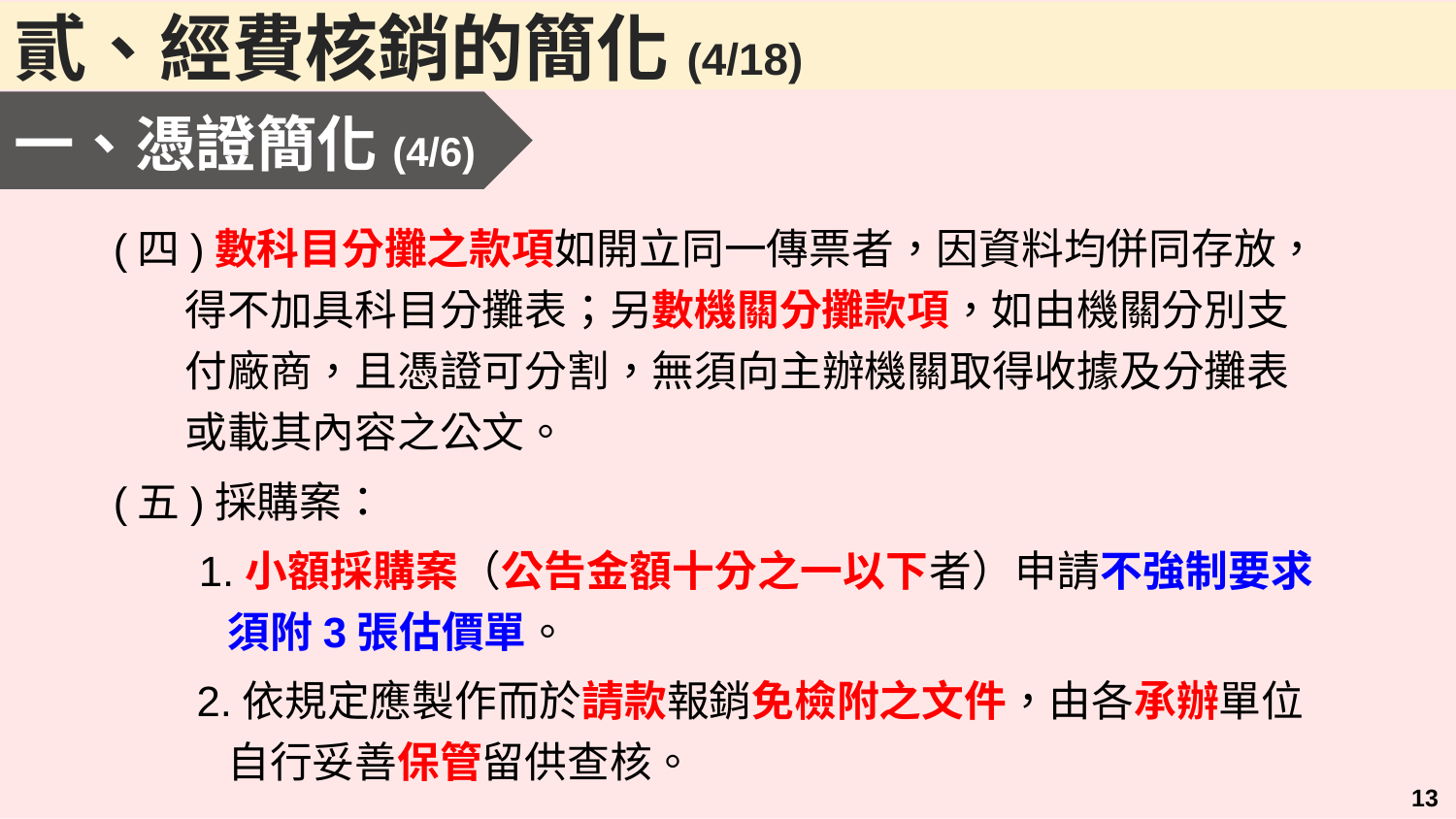

貳、經費核銷的簡化(4/18)

一、憑證簡化(4/6)
(四)數科目分攤之款項如開立同一傳票者，因資料均併同存放，
得不加具科目分攤表；另數機關分攤款項，如由機關分別支
付廠商，且憑證可分割，無須向主辦機關取得收據及分攤表
或載其內容之公文。
(五)採購案：
       1.小額採購案（公告金額十分之一以下者）申請不強制要求須附3張估價單。
       2.依規定應製作而於請款報銷免檢附之文件，由各承辦單位
自行妥善保管留供查核。

13